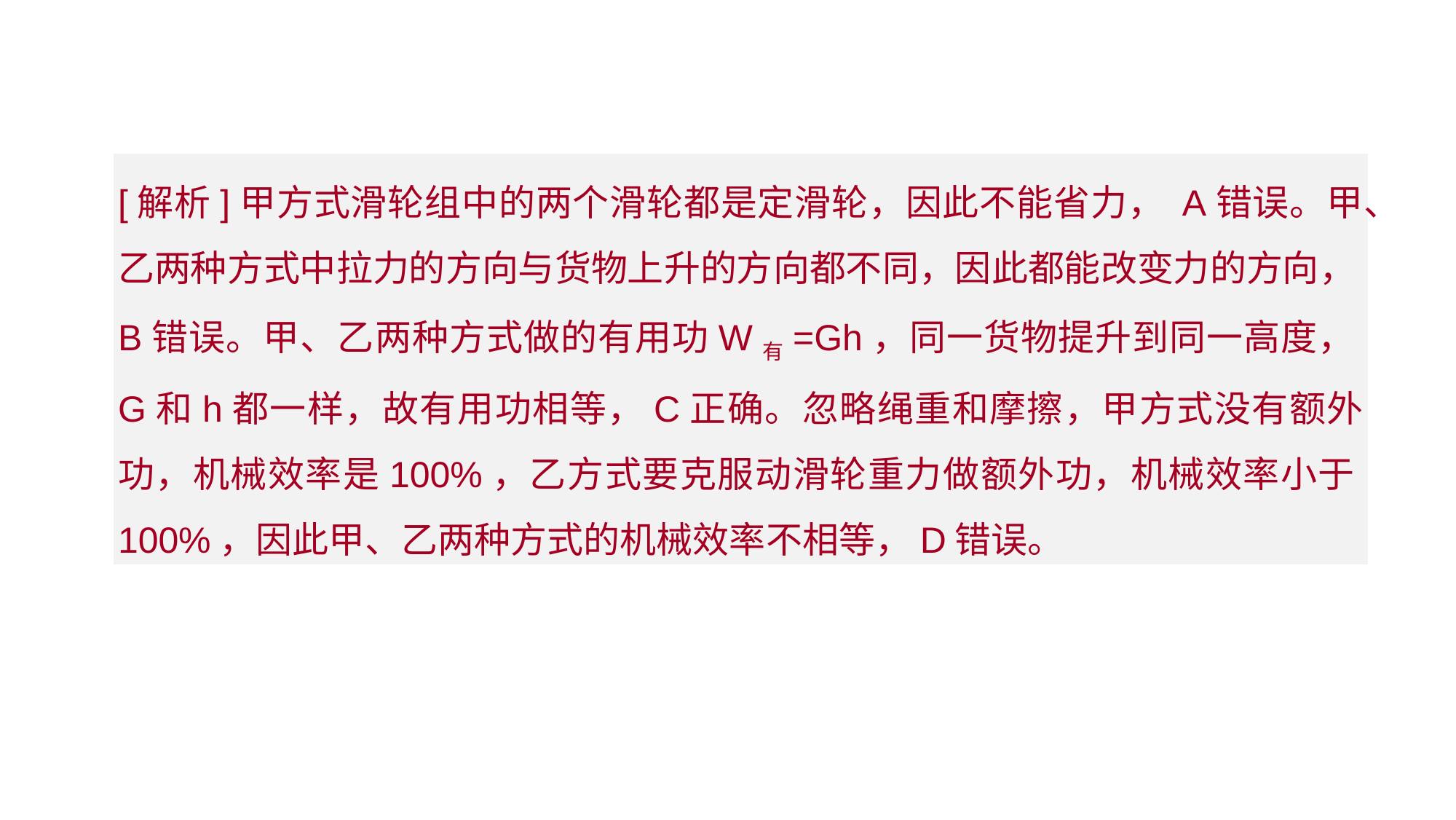

[解析]甲方式滑轮组中的两个滑轮都是定滑轮，因此不能省力， A错误。甲、乙两种方式中拉力的方向与货物上升的方向都不同，因此都能改变力的方向，B错误。甲、乙两种方式做的有用功W有=Gh，同一货物提升到同一高度，G和h都一样，故有用功相等，C正确。忽略绳重和摩擦，甲方式没有额外功，机械效率是100%，乙方式要克服动滑轮重力做额外功，机械效率小于100%，因此甲、乙两种方式的机械效率不相等，D错误。
真题回顾 把握考向